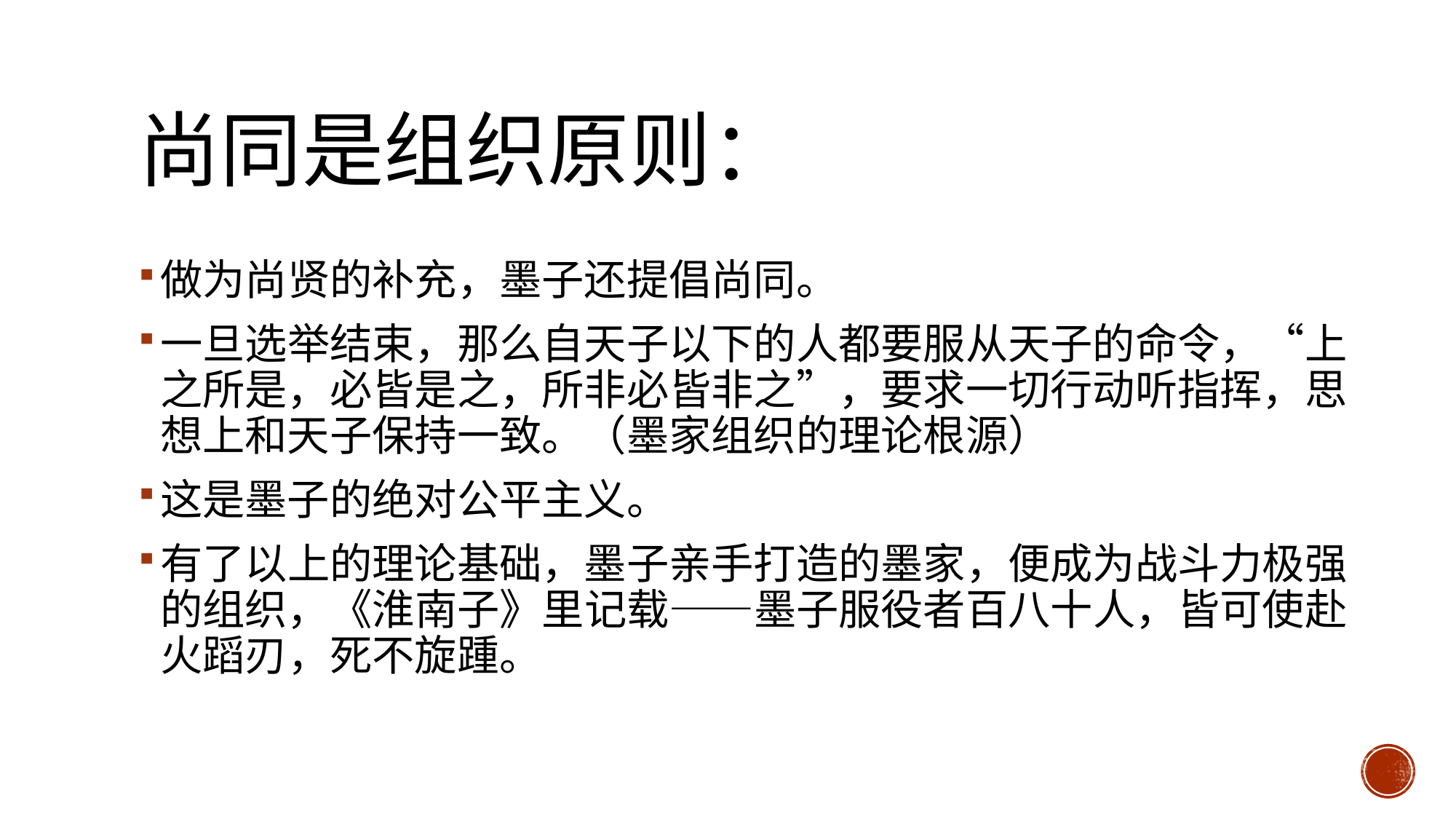

# 尚同是组织原则：
做为尚贤的补充，墨子还提倡尚同。
一旦选举结束，那么自天子以下的人都要服从天子的命令，“上之所是，必皆是之，所非必皆非之”，要求一切行动听指挥，思想上和天子保持一致。（墨家组织的理论根源）
这是墨子的绝对公平主义。
有了以上的理论基础，墨子亲手打造的墨家，便成为战斗力极强的组织，《淮南子》里记载——墨子服役者百八十人，皆可使赴火蹈刃，死不旋踵。